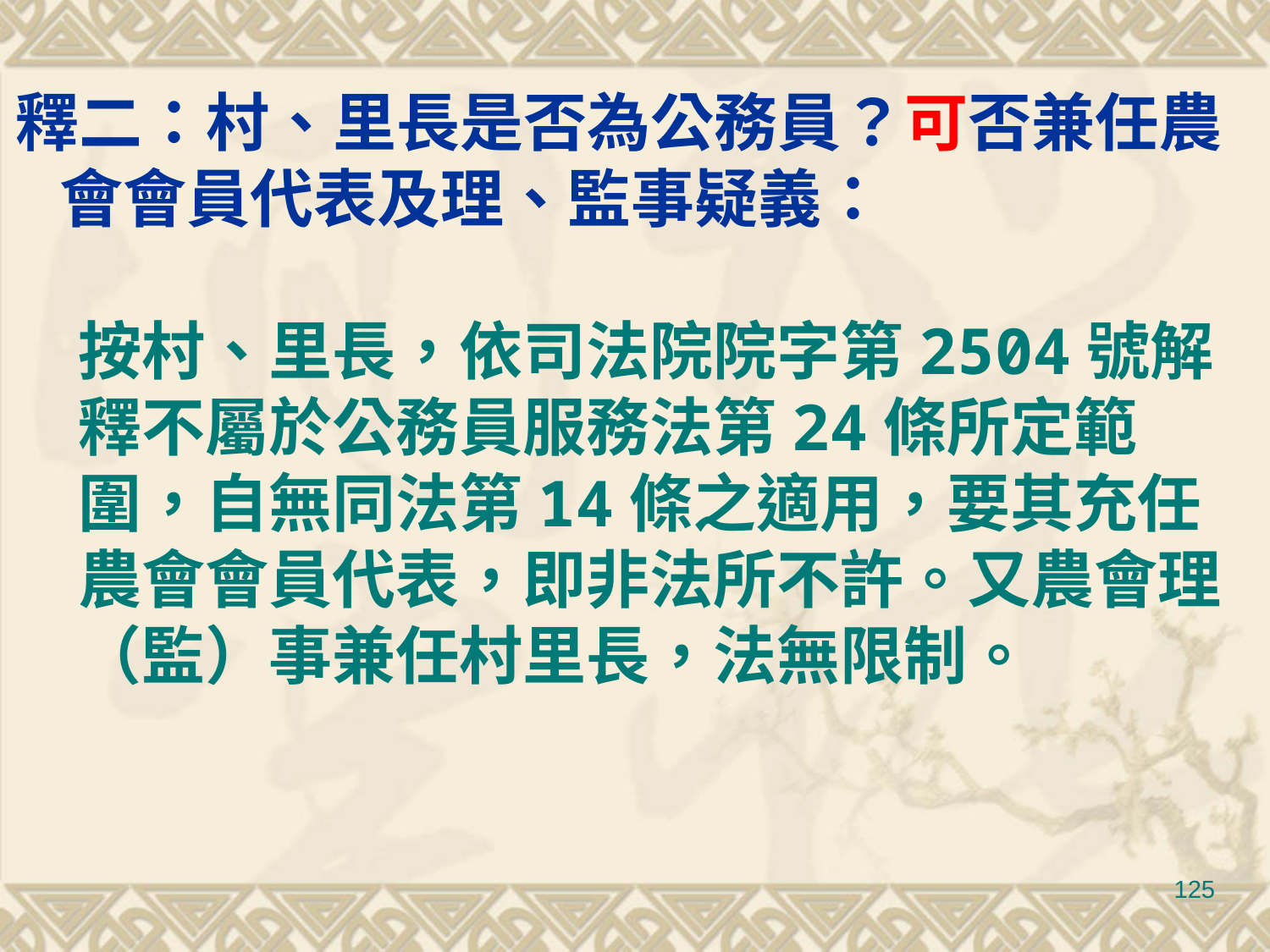

釋二：村、里長是否為公務員？可否兼任農
  會會員代表及理、監事疑義：

按村、里長，依司法院院字第2504號解釋不屬於公務員服務法第24條所定範圍，自無同法第14條之適用，要其充任農會會員代表，即非法所不許。又農會理（監）事兼任村里長，法無限制。
125